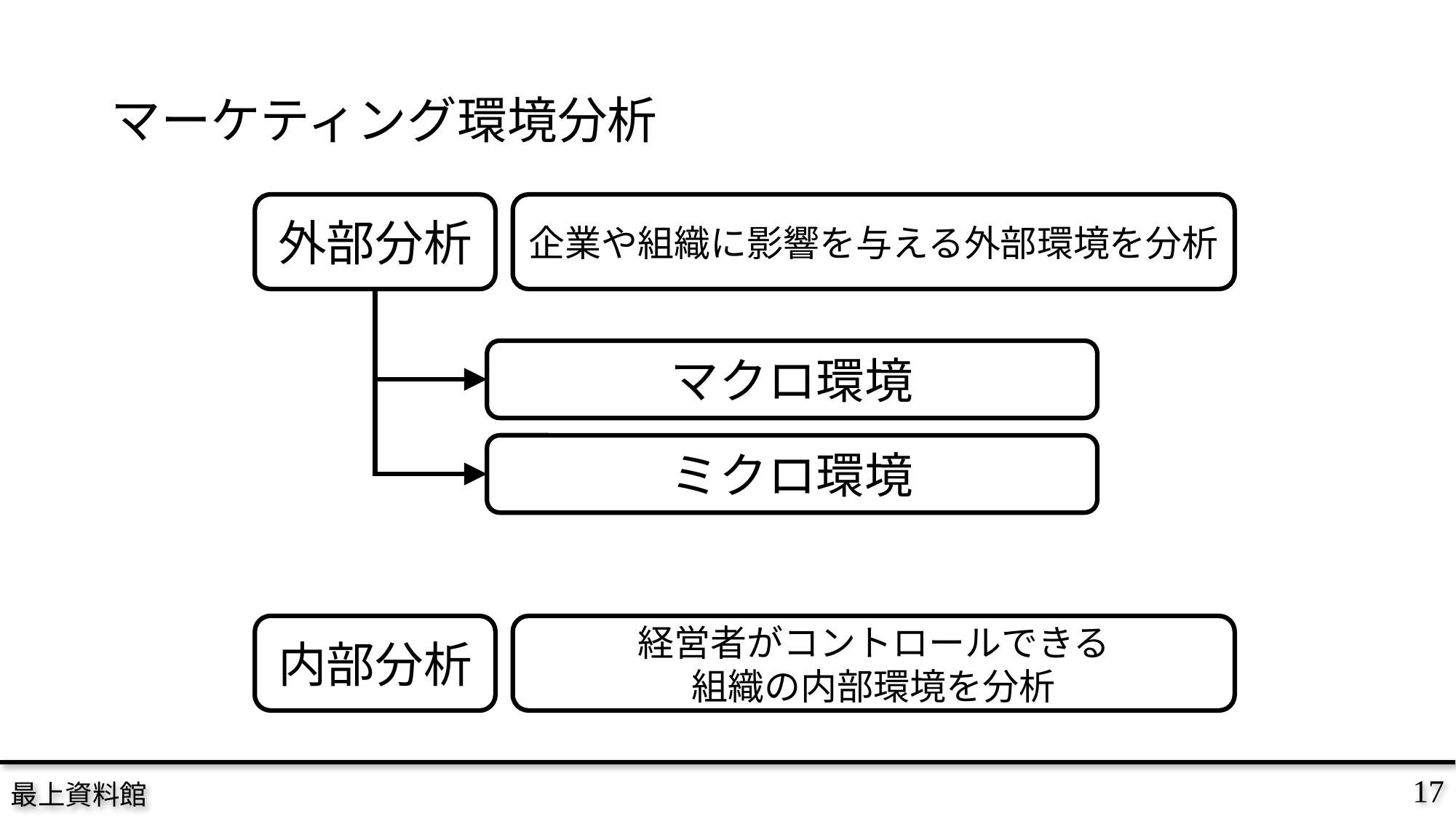

# マーケティング環境分析
外部分析
企業や組織に影響を与える外部環境を分析
マクロ環境
ミクロ環境
内部分析
経営者がコントロールできる
組織の内部環境を分析